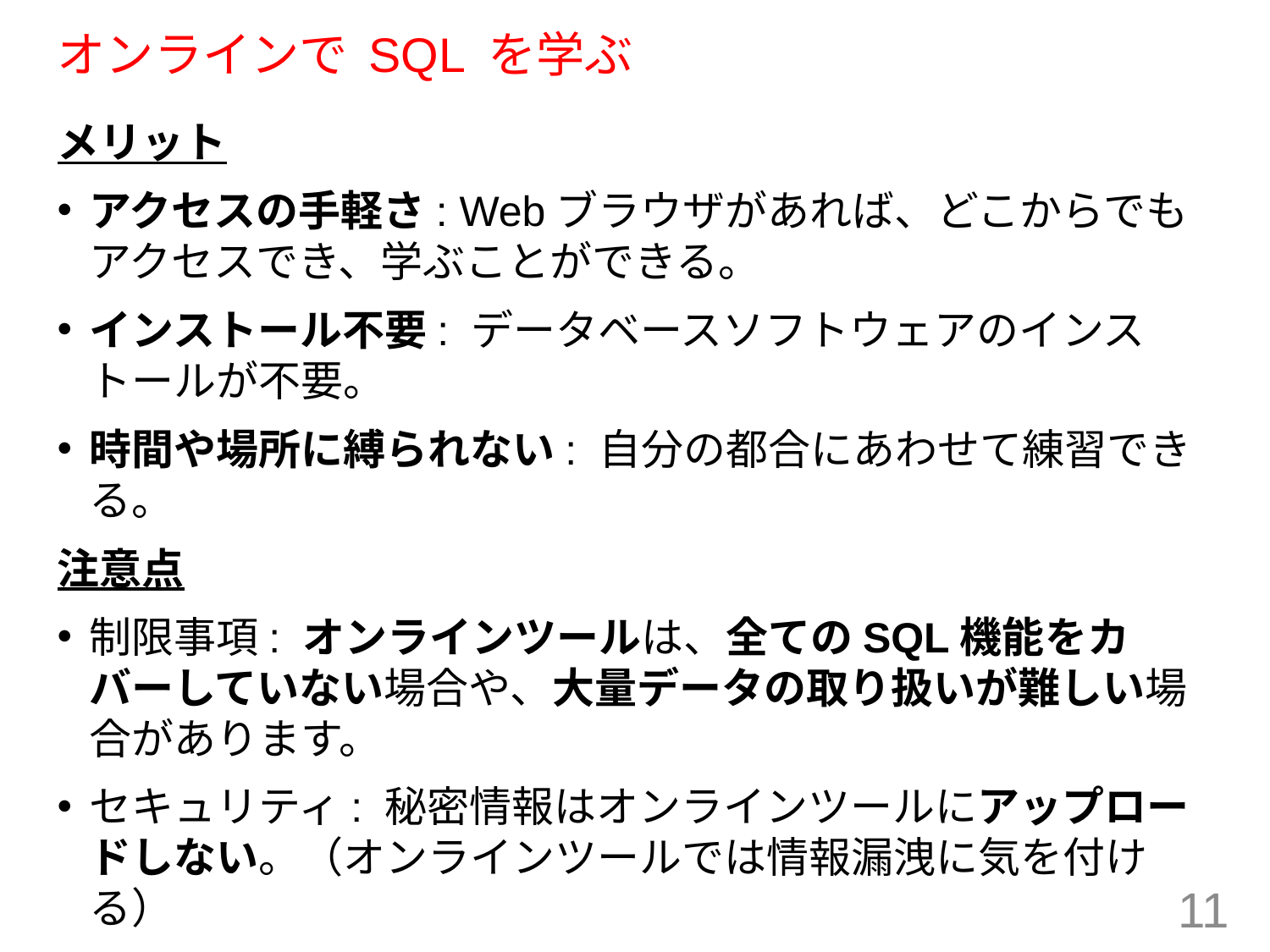

# オンラインで SQL を学ぶ
メリット
アクセスの手軽さ: Webブラウザがあれば、どこからでもアクセスでき、学ぶことができる。
インストール不要: データベースソフトウェアのインストールが不要。
時間や場所に縛られない: 自分の都合にあわせて練習できる。
注意点
制限事項: オンラインツールは、全てのSQL機能をカバーしていない場合や、大量データの取り扱いが難しい場合があります。
セキュリティ: 秘密情報はオンラインツールにアップロードしない。（オンラインツールでは情報漏洩に気を付ける）
11